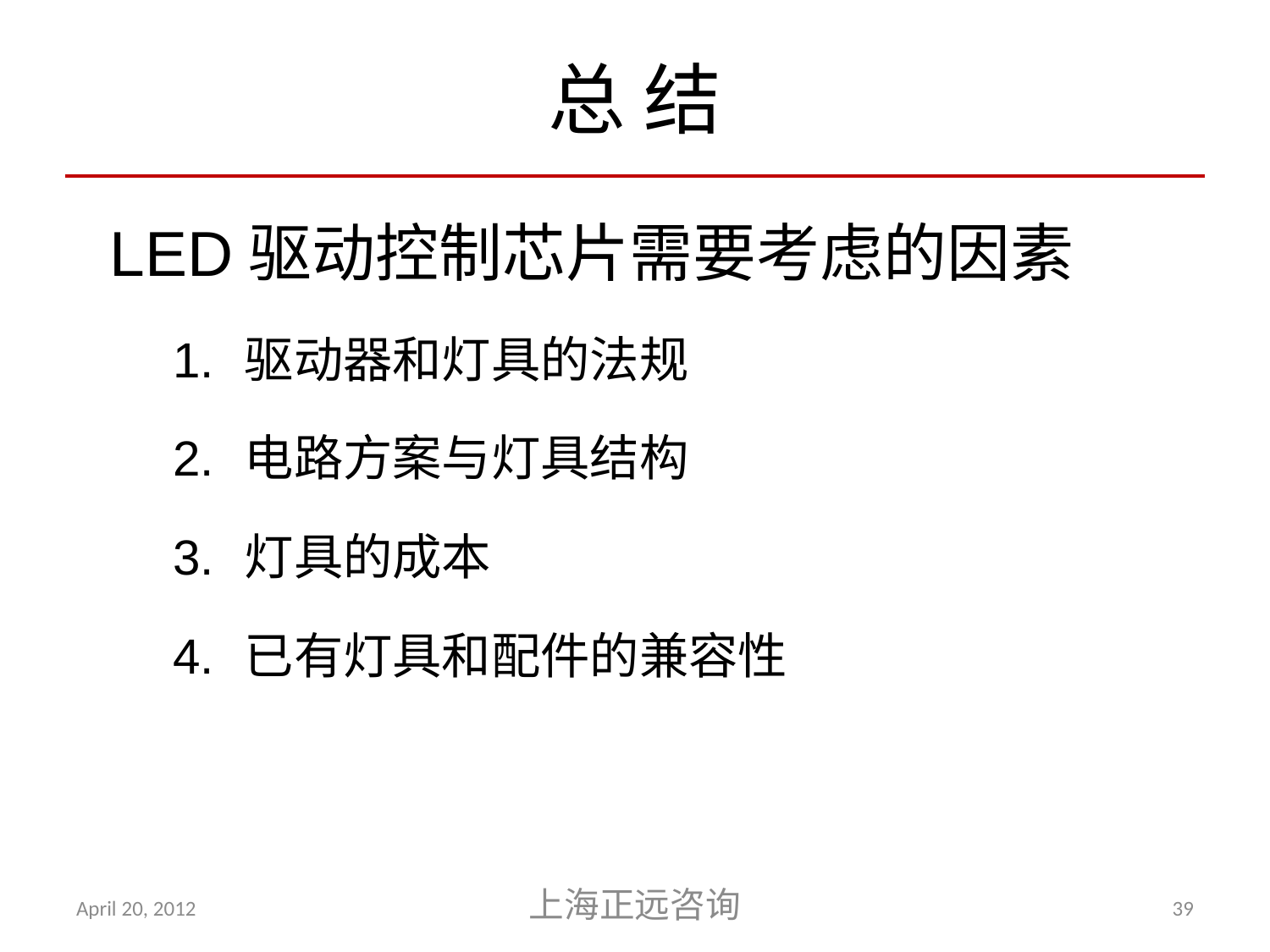

# 总 结
LED驱动控制芯片需要考虑的因素
驱动器和灯具的法规
电路方案与灯具结构
灯具的成本
已有灯具和配件的兼容性
April 20, 2012
上海正远咨询
39